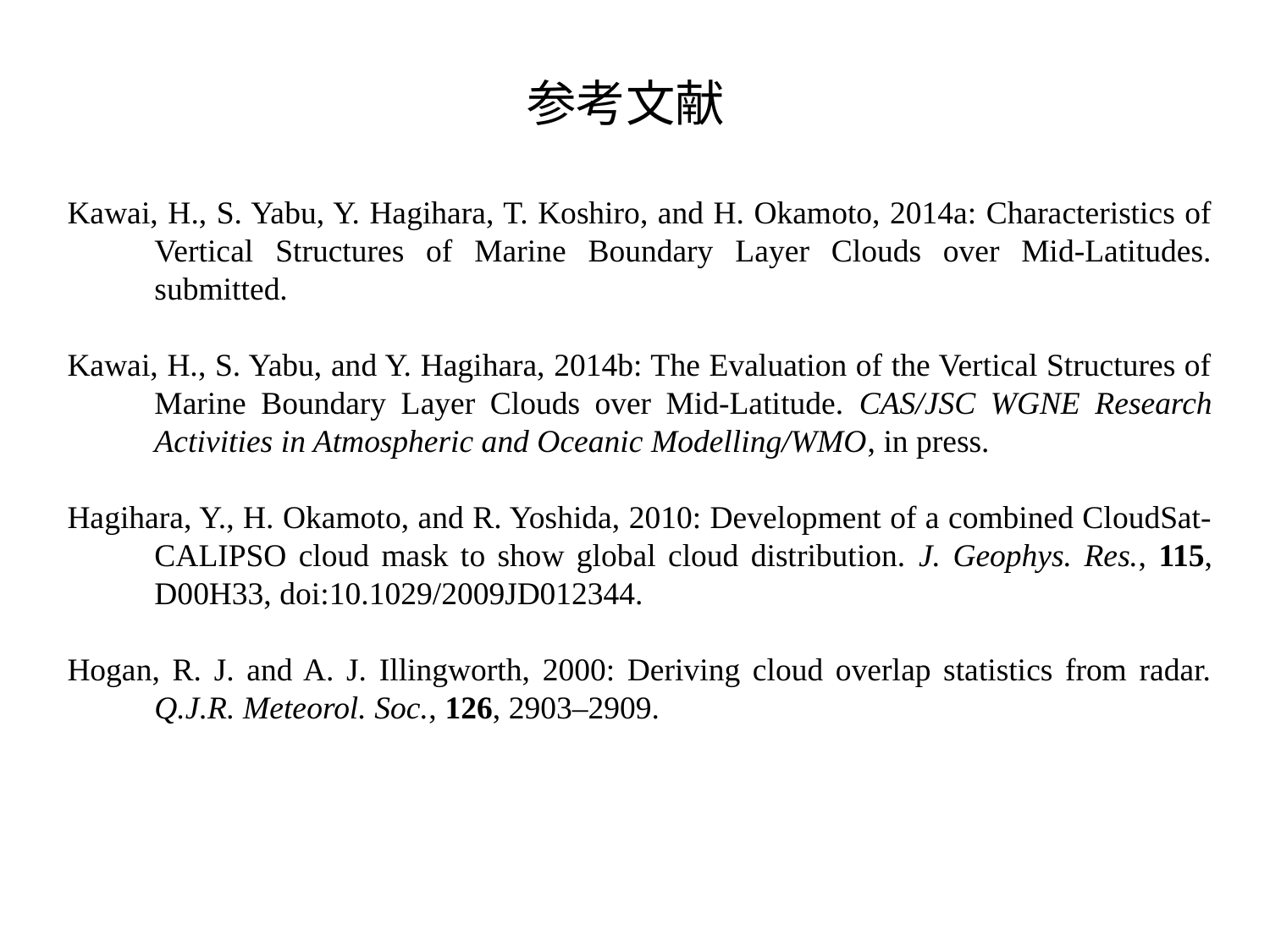

参考文献
Kawai, H., S. Yabu, Y. Hagihara, T. Koshiro, and H. Okamoto, 2014a: Characteristics of Vertical Structures of Marine Boundary Layer Clouds over Mid-Latitudes. submitted.

Kawai, H., S. Yabu, and Y. Hagihara, 2014b: The Evaluation of the Vertical Structures of Marine Boundary Layer Clouds over Mid-Latitude. CAS/JSC WGNE Research Activities in Atmospheric and Oceanic Modelling/WMO, in press.

Hagihara, Y., H. Okamoto, and R. Yoshida, 2010: Development of a combined CloudSat-CALIPSO cloud mask to show global cloud distribution. J. Geophys. Res., 115, D00H33, doi:10.1029/2009JD012344.

Hogan, R. J. and A. J. Illingworth, 2000: Deriving cloud overlap statistics from radar. Q.J.R. Meteorol. Soc., 126, 2903–2909.